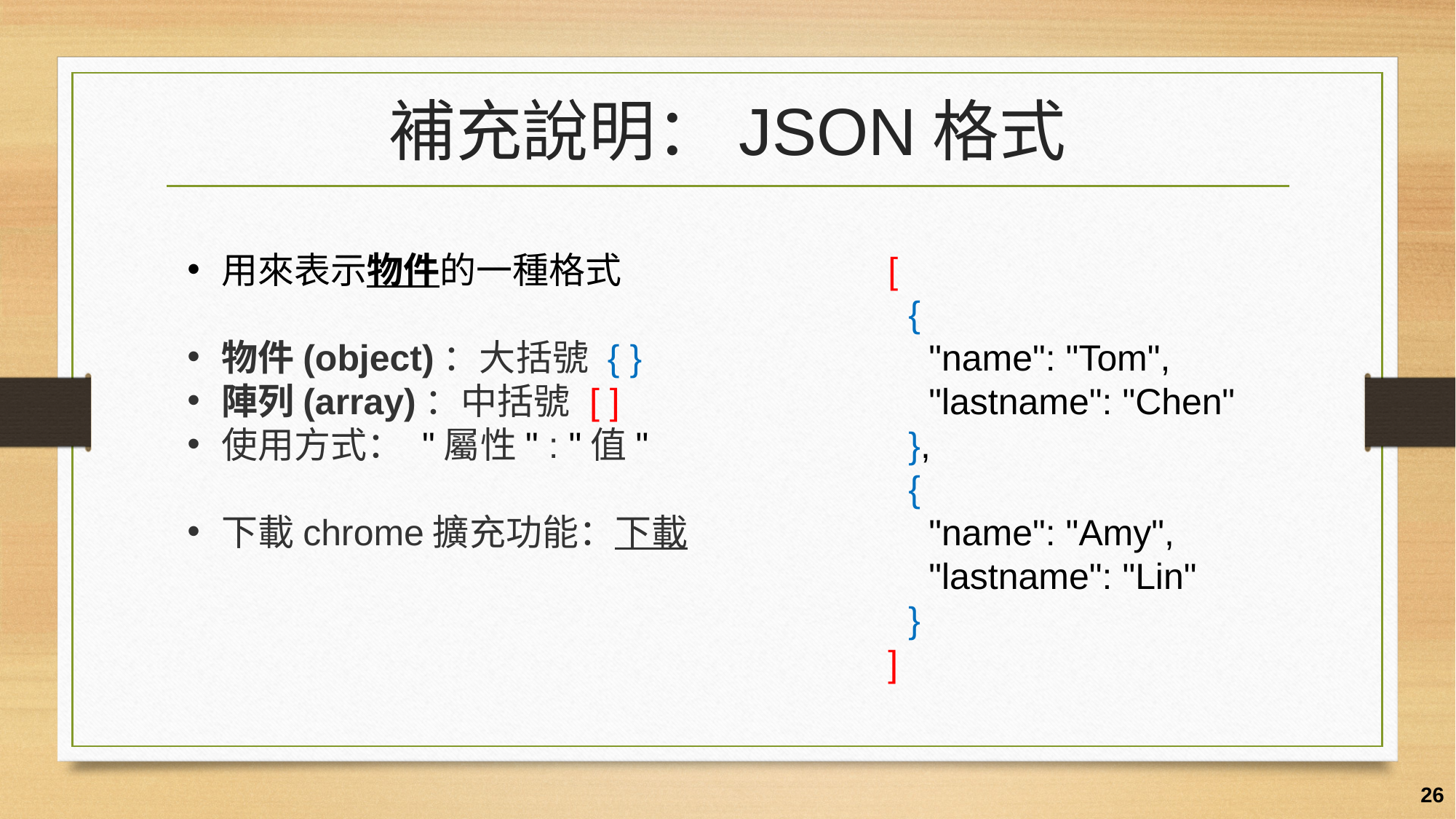

# 補充說明：JSON格式
用來表示物件的一種格式

物件(object)：大括號 { }
陣列(array)：中括號 [ ]
使用方式： "屬性" : "值"

下載chrome擴充功能：下載

[
  {
    "name": "Tom",
    "lastname": "Chen"
  },
  {
    "name": "Amy",
    "lastname": "Lin"
  }
]
26